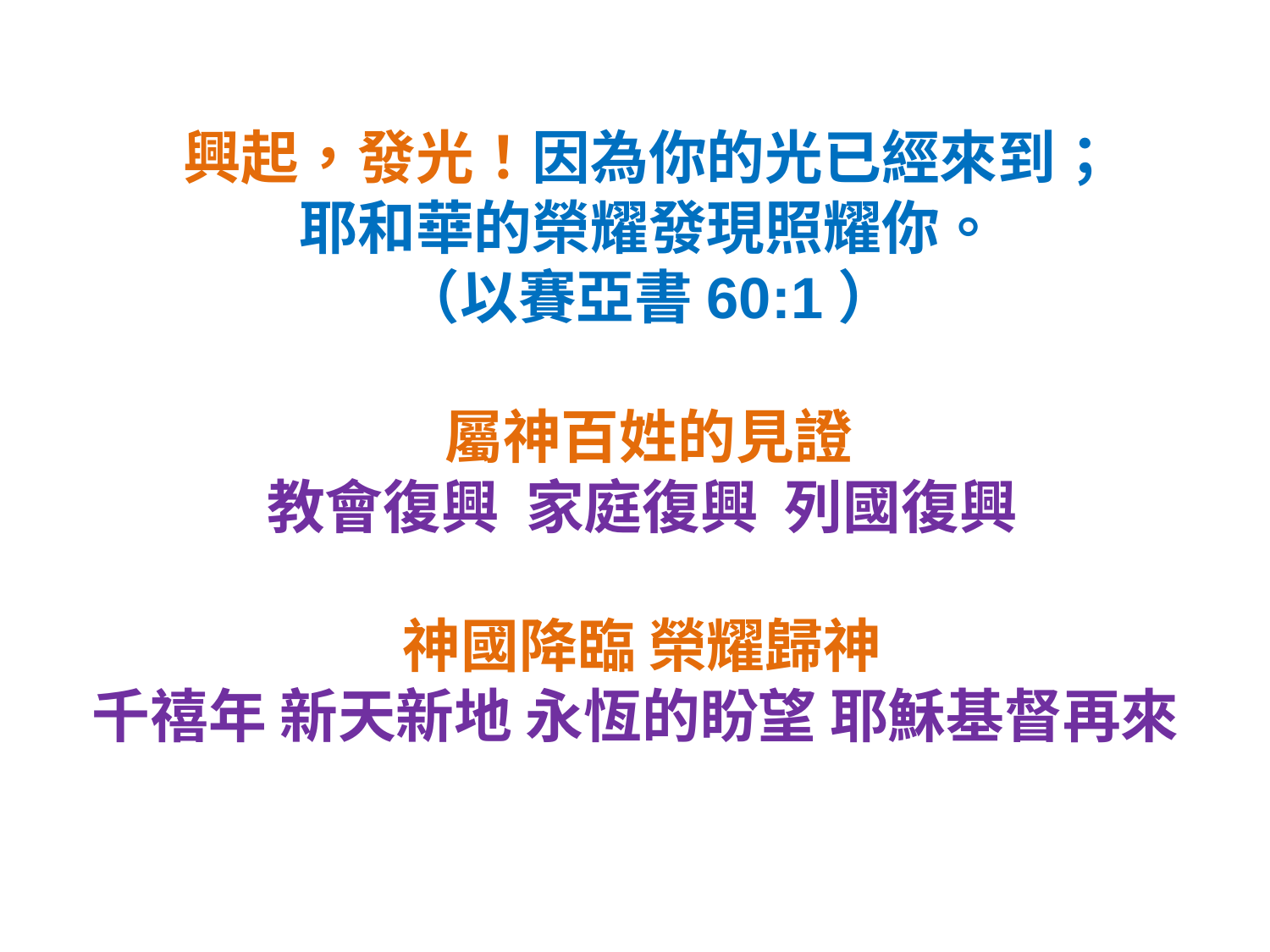

興起，發光！因為你的光已經來到；
耶和華的榮耀發現照耀你。
（以賽亞書60:1）

屬神百姓的見證
教會復興  家庭復興  列國復興

神國降臨 榮耀歸神
千禧年 新天新地 永恆的盼望 耶穌基督再來